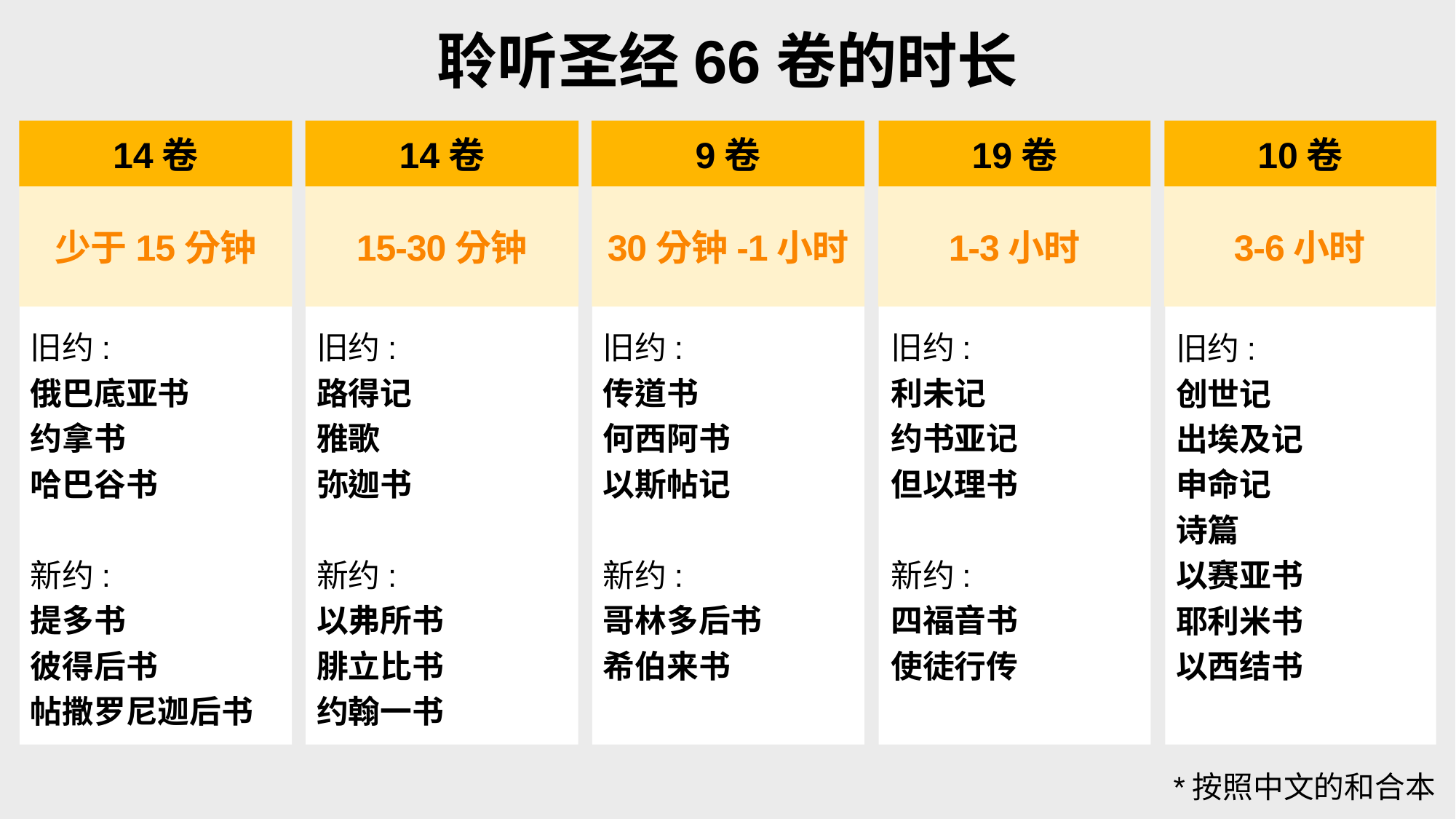

聆听圣经66卷的时长
14卷
14卷
9卷
19卷
10卷
少于15分钟
15-30分钟
30分钟-1小时
1-3小时
3-6小时

旧约:
利未记
约书亚记
但以理书

新约:
四福音书
使徒行传
旧约:
俄巴底亚书
约拿书
哈巴谷书

新约:
提多书
彼得后书
帖撒罗尼迦后书
旧约:
路得记
雅歌
弥迦书

新约:
以弗所书
腓立比书
约翰一书
旧约:
传道书
何西阿书
以斯帖记
新约:
哥林多后书
希伯来书
旧约:
创世记
出埃及记
申命记
诗篇
以赛亚书
耶利米书
以西结书
*按照中文的和合本